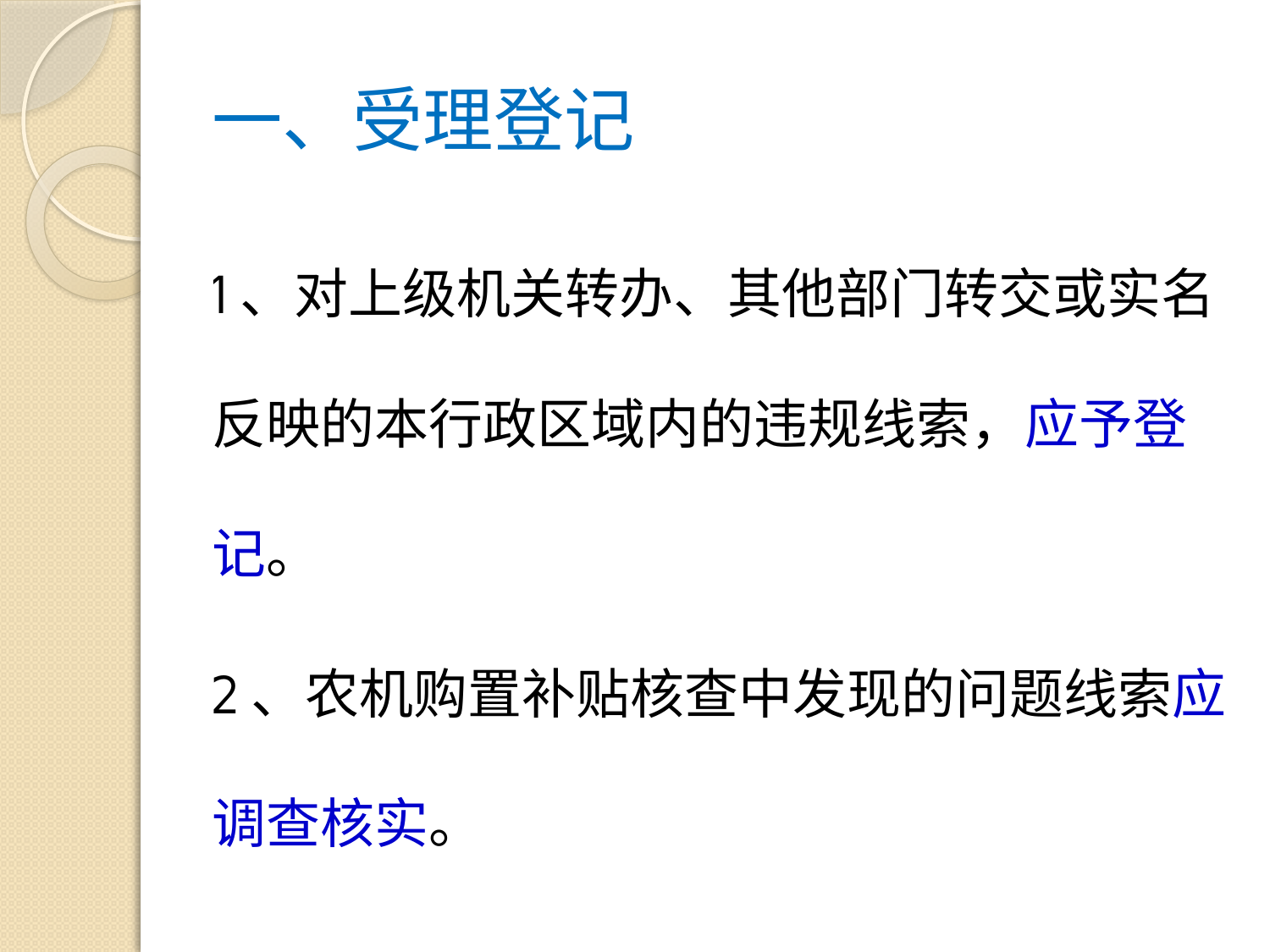

# 一、受理登记
1、对上级机关转办、其他部门转交或实名反映的本行政区域内的违规线索，应予登记。
2、农机购置补贴核查中发现的问题线索应调查核实。